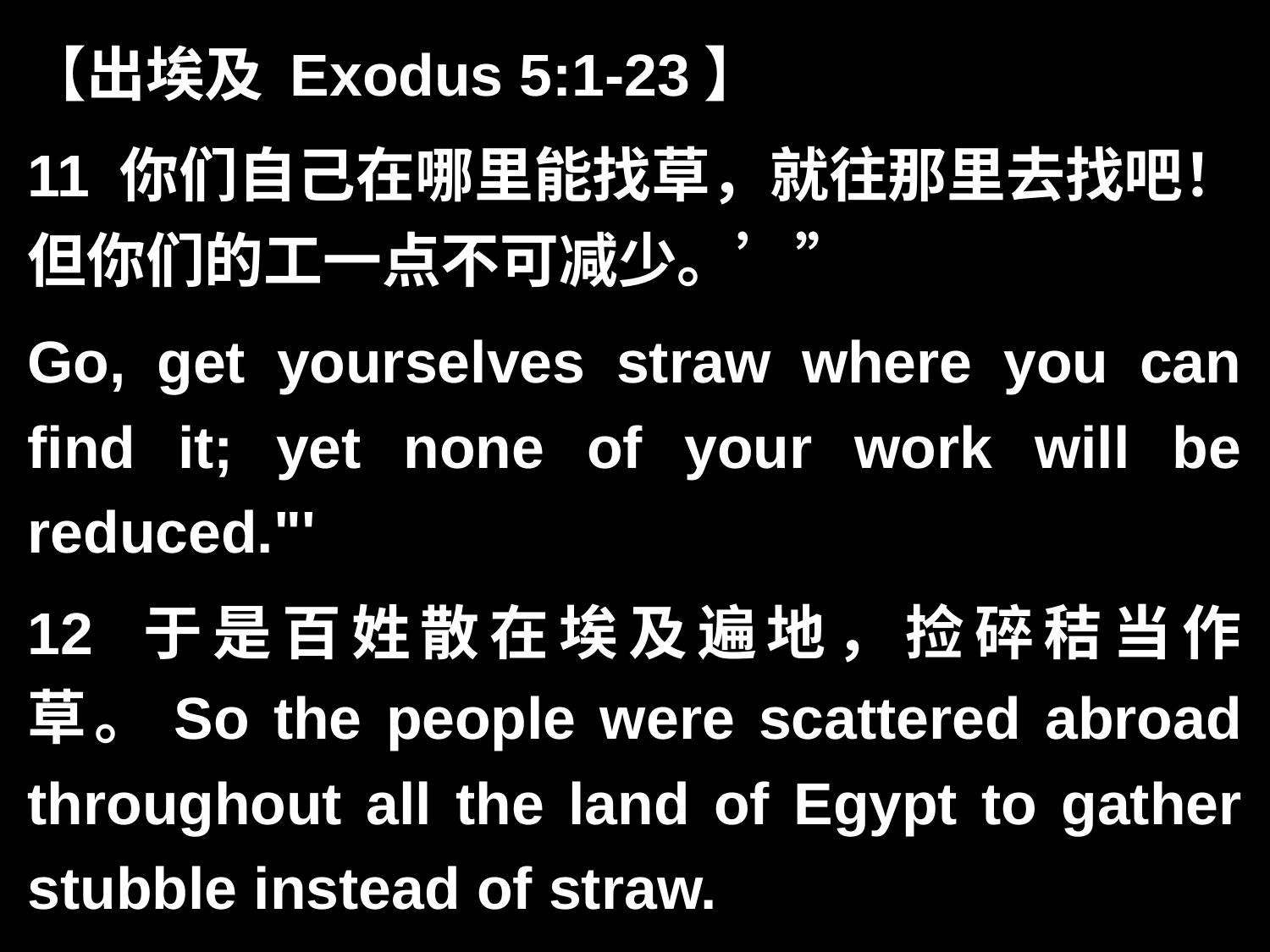

【出埃及 Exodus 5:1-23】
11 你们自己在哪里能找草，就往那里去找吧！但你们的工一点不可减少。’”
Go, get yourselves straw where you can find it; yet none of your work will be reduced."'
12 于是百姓散在埃及遍地，捡碎秸当作草。So the people were scattered abroad throughout all the land of Egypt to gather stubble instead of straw.